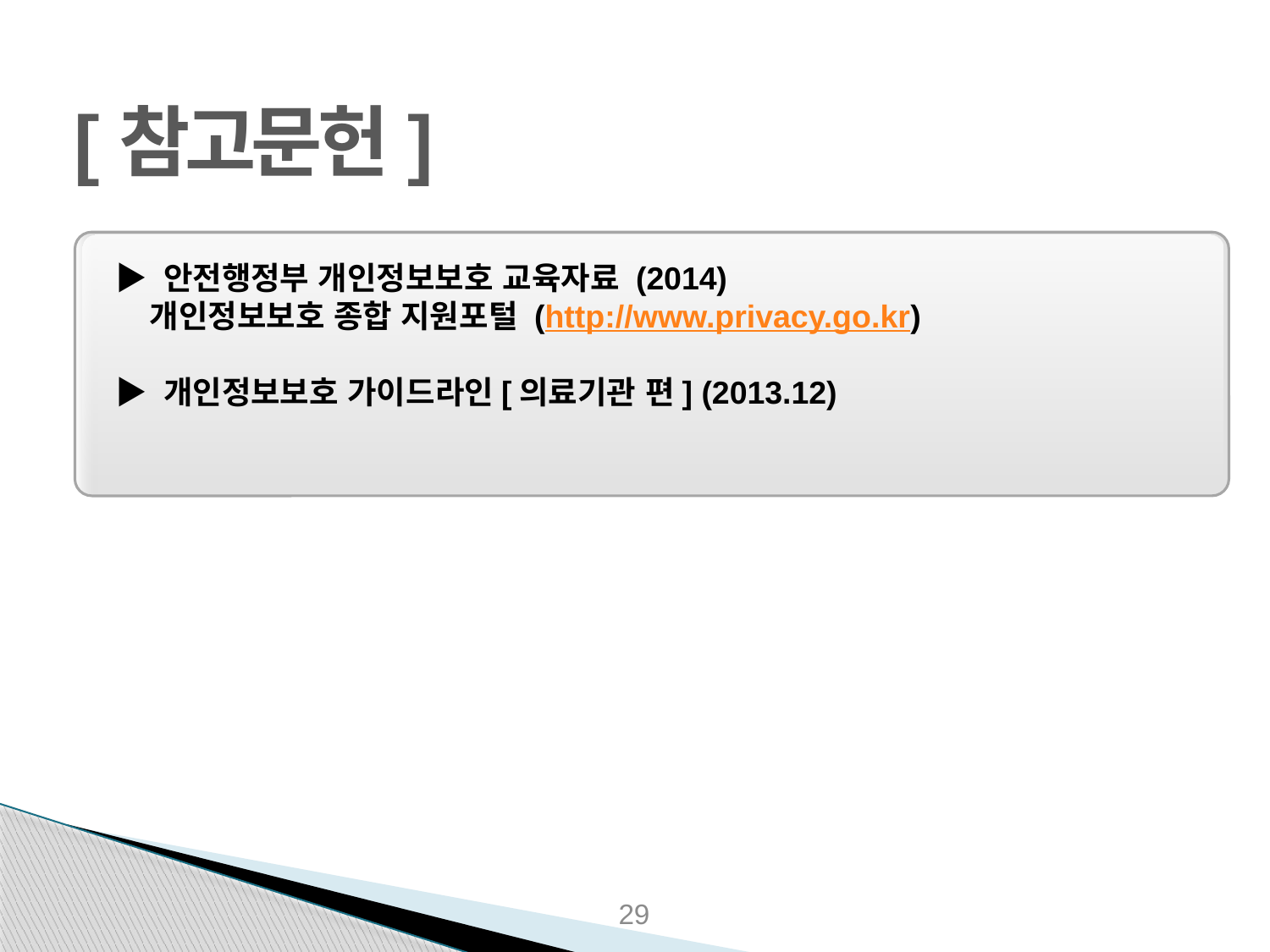

[참고문헌]

▶ 안전행정부 개인정보보호 교육자료 (2014)
   개인정보보호 종합 지원포털 (http://www.privacy.go.kr)

▶ 개인정보보호 가이드라인[의료기관 편] (2013.12)

29